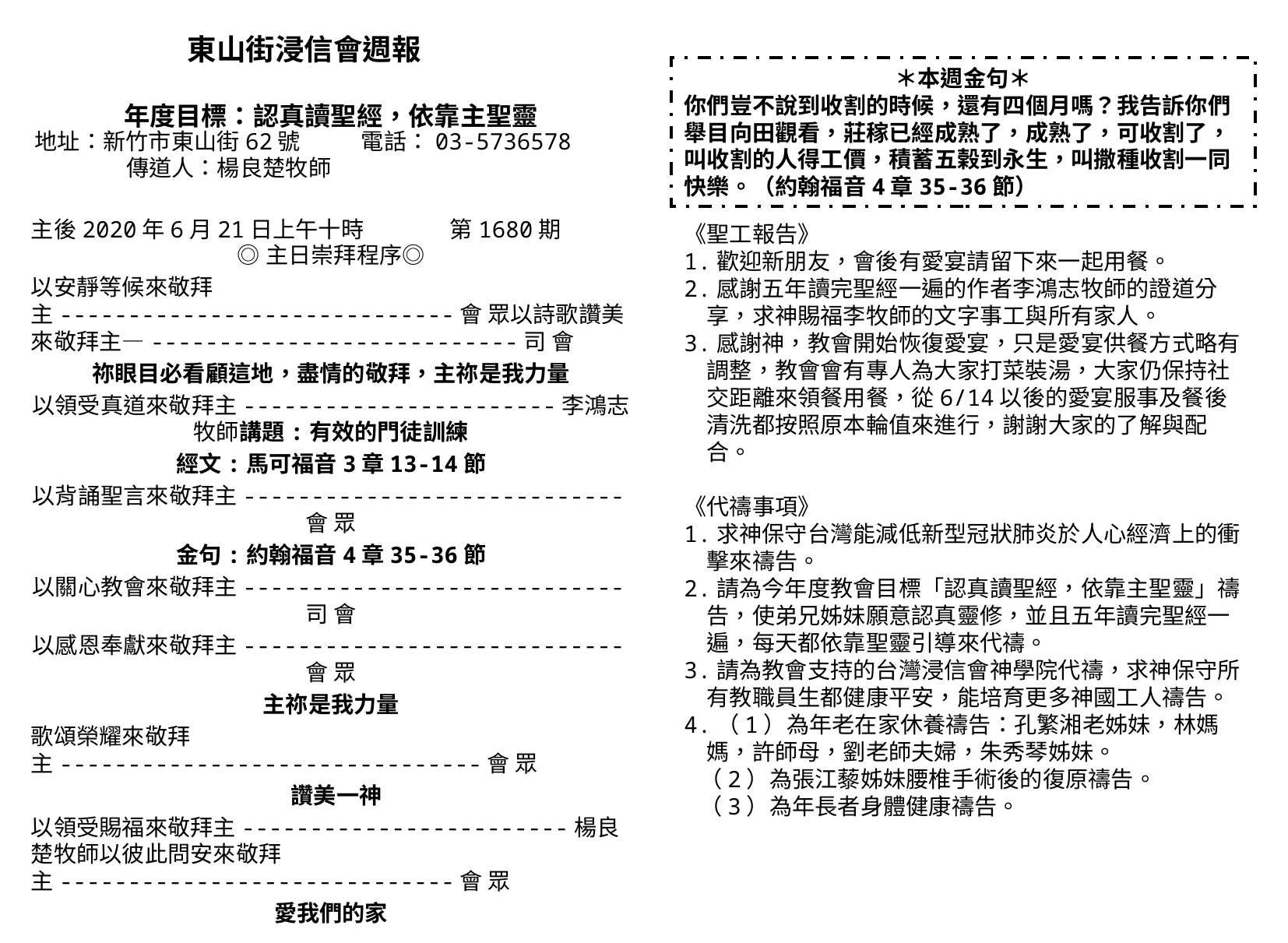

東山街浸信會週報

年度目標：認真讀聖經，依靠主聖靈

＊本週金句＊
你們豈不說到收割的時候，還有四個月嗎？我告訴你們舉目向田觀看，莊稼已經成熟了，成熟了，可收割了，叫收割的人得工價，積蓄五榖到永生，叫撒種收割一同快樂。（約翰福音4章35-36節）

地址：新竹市東山街62號            電話：03-5736578
                 傳道人：楊良楚牧師
主後2020年6月21日上午十時                 第1680期
◎主日崇拜程序◎
以安靜等候來敬拜主-----------------------------會 眾以詩歌讚美來敬拜主—---------------------------司 會
祢眼目必看顧這地，盡情的敬拜，主祢是我力量
以領受真道來敬拜主-----------------------李鴻志牧師講題:有效的門徒訓練
經文:馬可福音3章13-14節
以背誦聖言來敬拜主----------------------------會 眾
金句:約翰福音4章35-36節
以關心教會來敬拜主----------------------------司 會
以感恩奉獻來敬拜主----------------------------會 眾
主祢是我力量
歌頌榮耀來敬拜主-------------------------------會 眾
 讚美一神
以領受賜福來敬拜主------------------------楊良楚牧師以彼此問安來敬拜主-----------------------------會 眾
愛我們的家
《聖工報告》
1.歡迎新朋友，會後有愛宴請留下來一起用餐。
2.感謝五年讀完聖經一遍的作者李鴻志牧師的證道分享，求神賜福李牧師的文字事工與所有家人。
3.感謝神，教會開始恢復愛宴，只是愛宴供餐方式略有調整，教會會有專人為大家打菜裝湯，大家仍保持社交距離來領餐用餐，從6/14以後的愛宴服事及餐後清洗都按照原本輪值來進行，謝謝大家的了解與配合。

《代禱事項》
1.求神保守台灣能減低新型冠狀肺炎於人心經濟上的衝擊來禱告。
2.請為今年度教會目標「認真讀聖經，依靠主聖靈」禱告，使弟兄姊妹願意認真靈修，並且五年讀完聖經一遍，每天都依靠聖靈引導來代禱。
3.請為教會支持的台灣浸信會神學院代禱，求神保守所有教職員生都健康平安，能培育更多神國工人禱告。
4.（1）為年老在家休養禱告：孔繁湘老姊妹，林媽媽，許師母，劉老師夫婦，朱秀琴姊妹。
  （2）為張江藜姊妹腰椎手術後的復原禱告。
  （3）為年長者身體健康禱告。